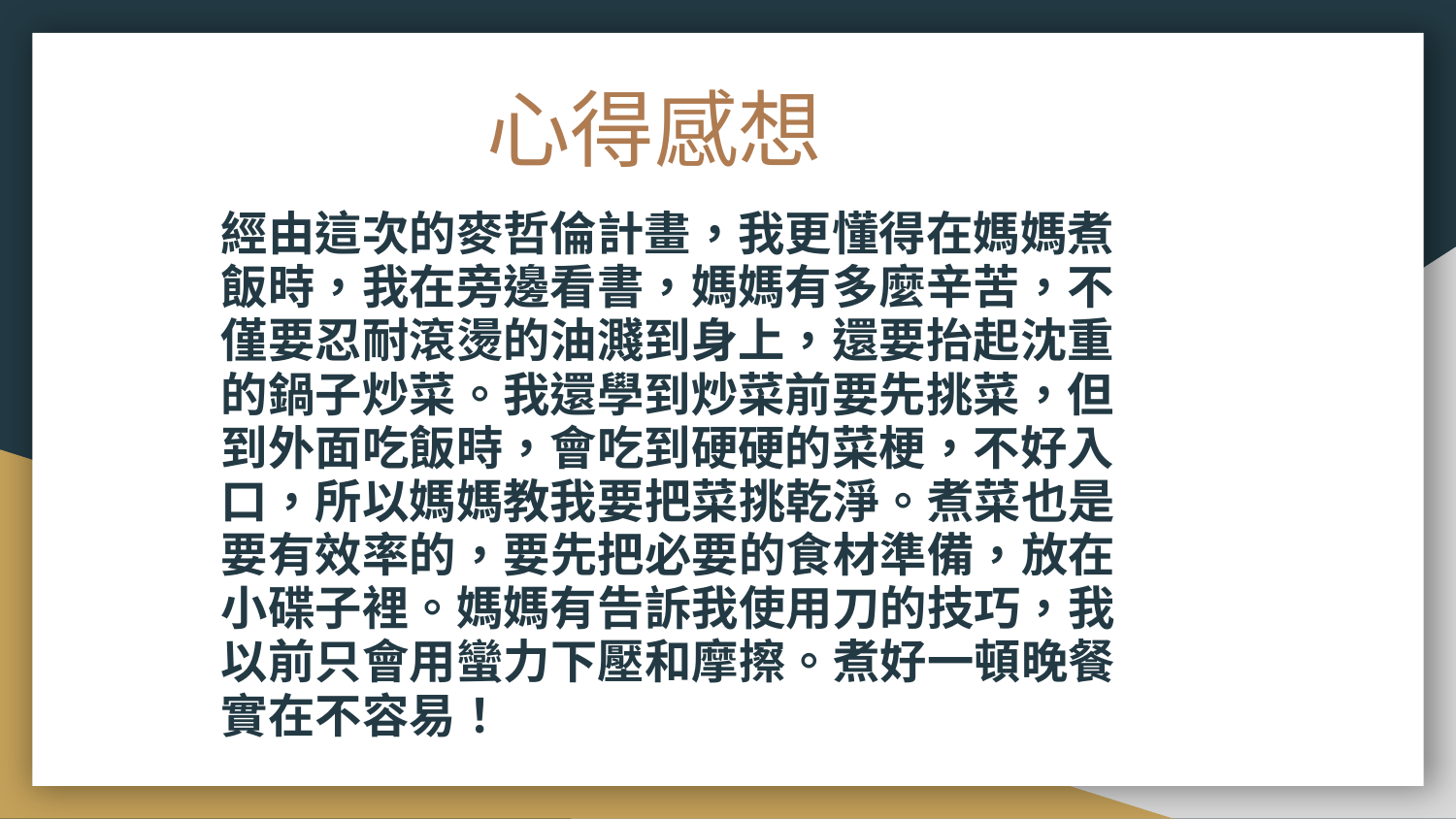

# 心得感想
經由這次的麥哲倫計畫，我更懂得在媽媽煮飯時，我在旁邊看書，媽媽有多麼辛苦，不僅要忍耐​滾燙的油濺到身上，還要抬起沈重的鍋子炒菜。我還學到炒菜前要先挑菜，但到外面吃飯時，會吃到硬硬的菜梗，不好入口，所以媽媽教我要把菜挑乾淨。煮菜也是​要有效率的，要先把必要的食材準備，放在小碟子裡。媽媽有告訴我使用刀的技巧，我以前只會用蠻力下壓和摩擦。煮好一頓晚餐實在不容易！